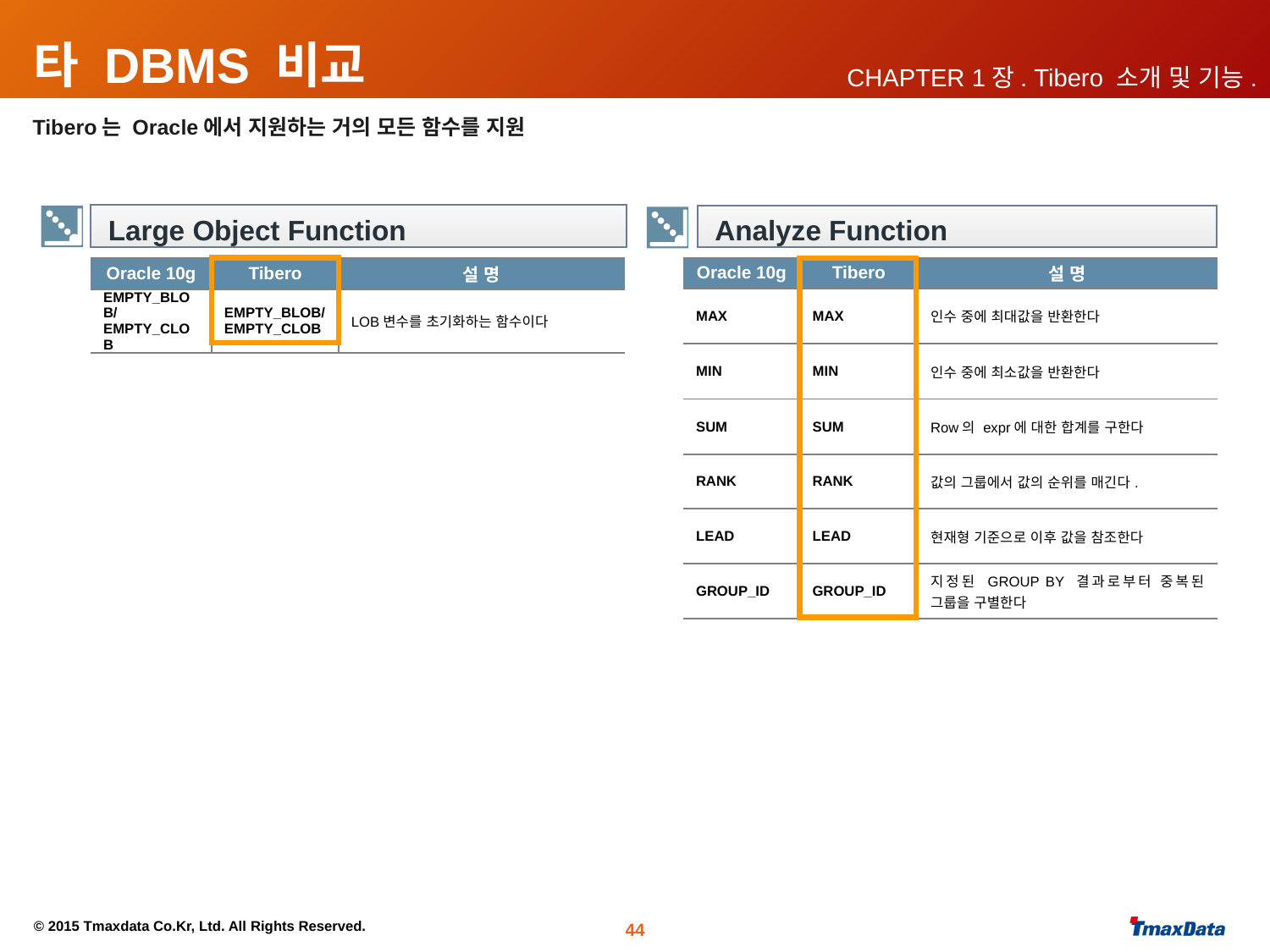

# 타 DBMS 비교
CHAPTER 1장. Tibero 소개 및 기능.
Tibero는 Oracle에서 지원하는 거의 모든 함수를 지원
Large Object Function
Analyze Function

| Oracle 10g | Tibero | 설 명 |
| --- | --- | --- |
| EMPTY\_BLOB/EMPTY\_CLOB | EMPTY\_BLOB/EMPTY\_CLOB | LOB변수를 초기화하는 함수이다 |

| Oracle 10g | Tibero | 설 명 |
| --- | --- | --- |
| MAX | MAX | 인수 중에 최대값을 반환한다 |
| MIN | MIN | 인수 중에 최소값을 반환한다 |
| SUM | SUM | Row의 expr에 대한 합계를 구한다 |
| RANK | RANK | 값의 그룹에서 값의 순위를 매긴다. |
| LEAD | LEAD | 현재형 기준으로 이후 값을 참조한다 |
| GROUP\_ID | GROUP\_ID | 지정된 GROUP BY 결과로부터 중복된 그룹을 구별한다 |